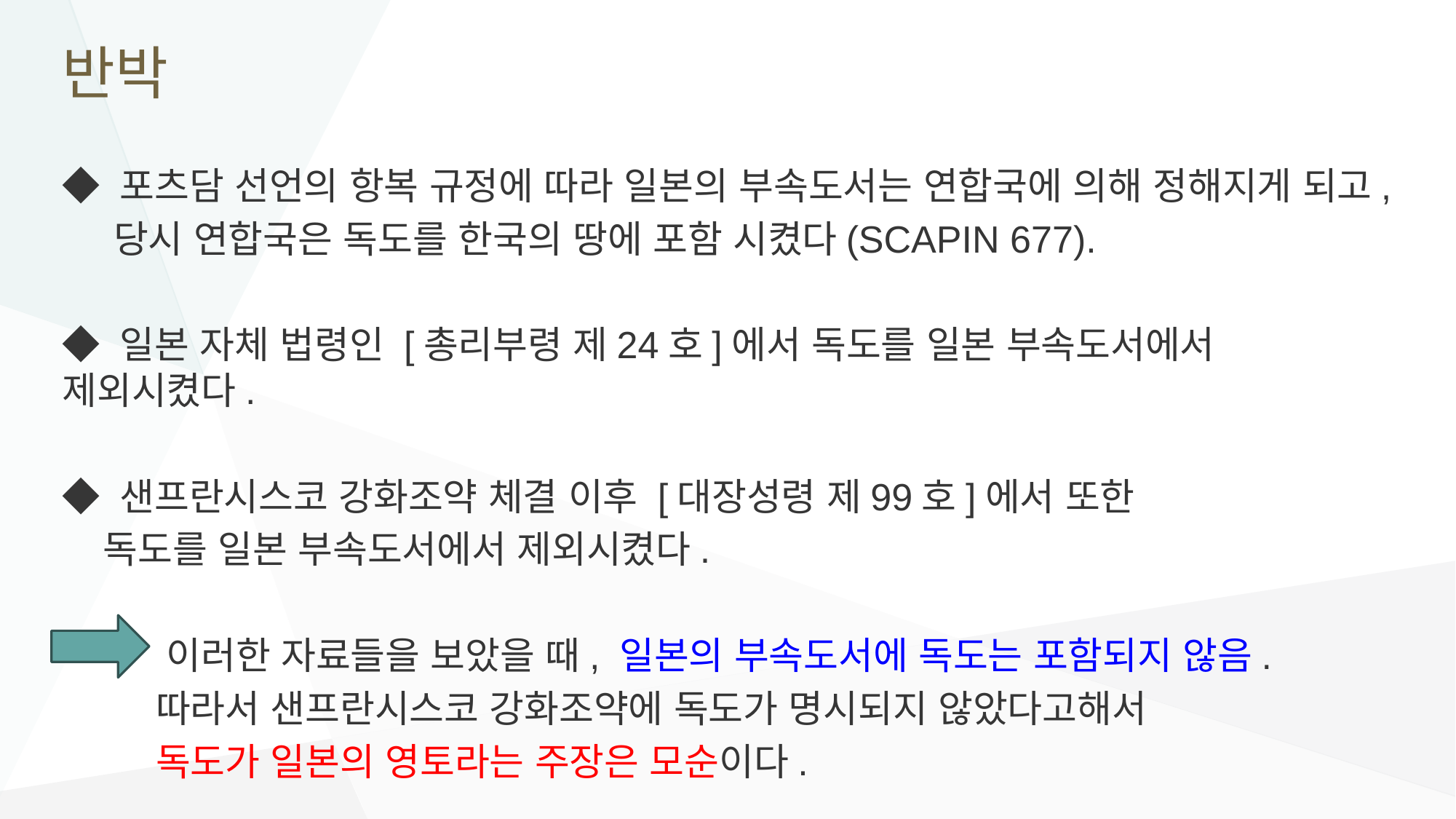

# 반박
◆ 포츠담 선언의 항복 규정에 따라 일본의 부속도서는 연합국에 의해 정해지게 되고,
    당시 연합국은 독도를 한국의 땅에 포함 시켰다(SCAPIN 677).

◆ 일본 자체 법령인 [총리부령 제24호]에서 독도를 일본 부속도서에서 제외시켰다.

◆ 샌프란시스코 강화조약 체결 이후 [대장성령 제99호]에서 또한
   독도를 일본 부속도서에서 제외시켰다.

         이러한 자료들을 보았을 때, 일본의 부속도서에 독도는 포함되지 않음.
        따라서 샌프란시스코 강화조약에 독도가 명시되지 않았다고해서
        독도가 일본의 영토라는 주장은 모순이다.